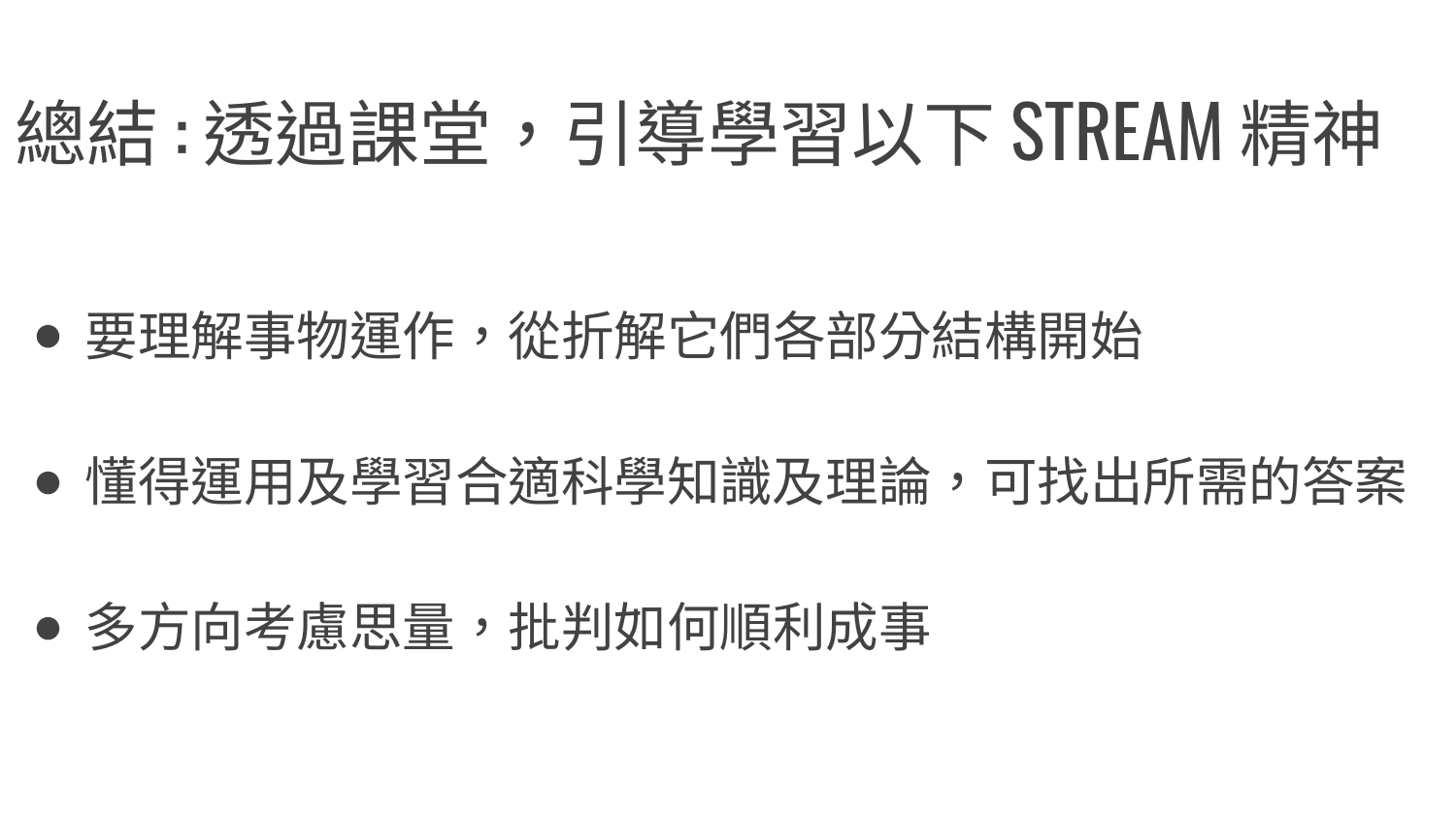

# 總結:透過課堂，引導學習以下STREAM精神
要理解事物運作，從折解它們各部分結構開始

懂得運用及學習合適科學知識及理論，可找出所需的答案

多方向考慮思量，批判如何順利成事